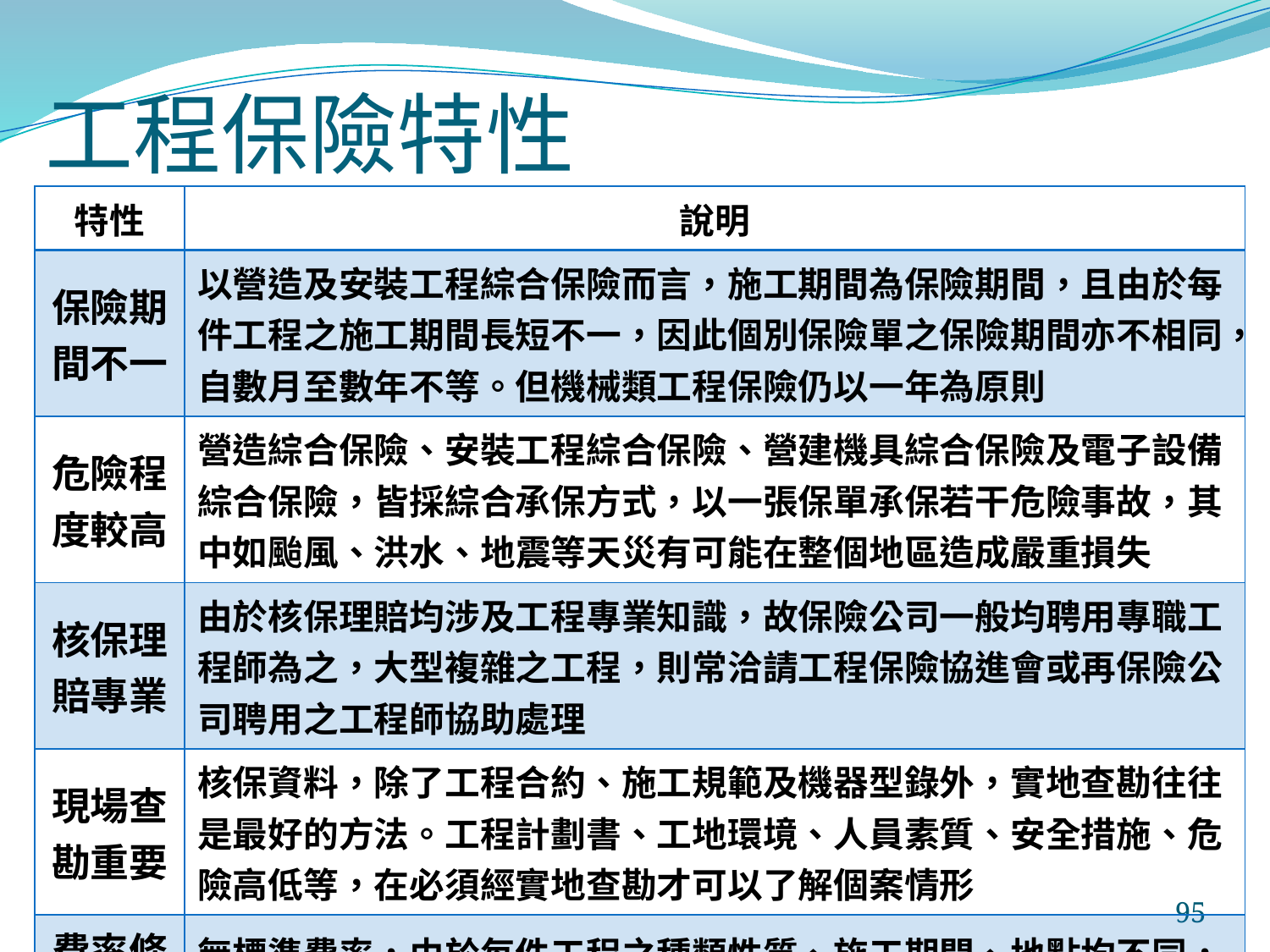

# 工程保險特性
| 特性 | 說明 |
| --- | --- |
| 保險期間不一 | 以營造及安裝工程綜合保險而言，施工期間為保險期間，且由於每件工程之施工期間長短不一，因此個別保險單之保險期間亦不相同，自數月至數年不等。但機械類工程保險仍以一年為原則 |
| 危險程度較高 | 營造綜合保險、安裝工程綜合保險、營建機具綜合保險及電子設備綜合保險，皆採綜合承保方式，以一張保單承保若干危險事故，其中如颱風、洪水、地震等天災有可能在整個地區造成嚴重損失 |
| 核保理賠專業 | 由於核保理賠均涉及工程專業知識，故保險公司一般均聘用專職工程師為之，大型複雜之工程，則常洽請工程保險協進會或再保險公司聘用之工程師協助處理 |
| 現場查勘重要 | 核保資料，除了工程合約、施工規範及機器型錄外，實地查勘往往是最好的方法。工程計劃書、工地環境、人員素質、安全措施、危險高低等，在必須經實地查勘才可以了解個案情形 |
| 費率條件不一 | 無標準費率，由於每件工程之種類性質、施工期間、地點均不同，故工程保險自開辦以來即無標準費率，而須逐案釐定 |
95